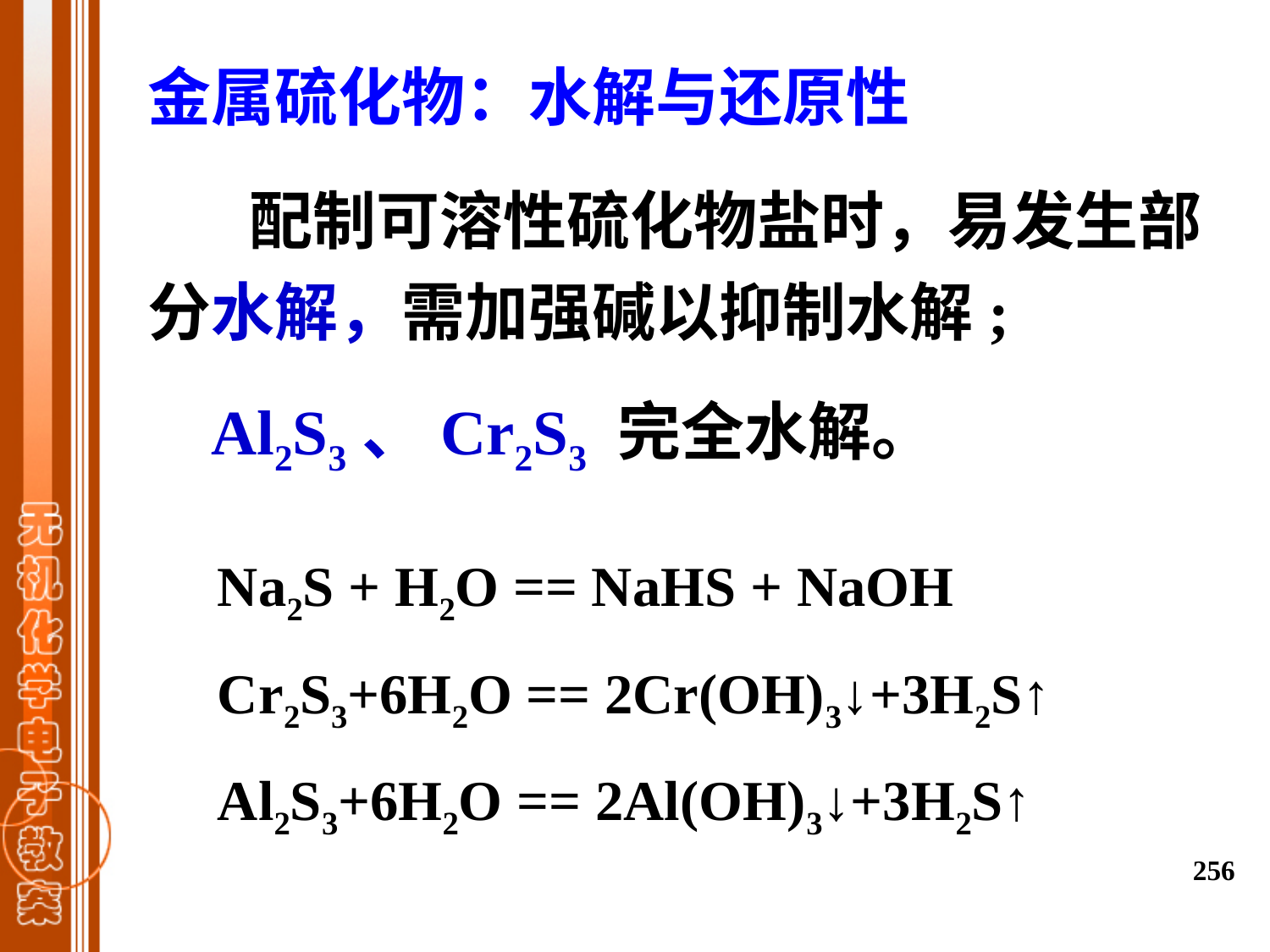

金属硫化物：水解与还原性
      配制可溶性硫化物盐时，易发生部分水解，需加强碱以抑制水解;
    Al2S3、Cr2S3 完全水解。
Na2S + H2O == NaHS + NaOH
Cr2S3+6H2O == 2Cr(OH)3↓+3H2S↑
Al2S3+6H2O == 2Al(OH)3↓+3H2S↑
256